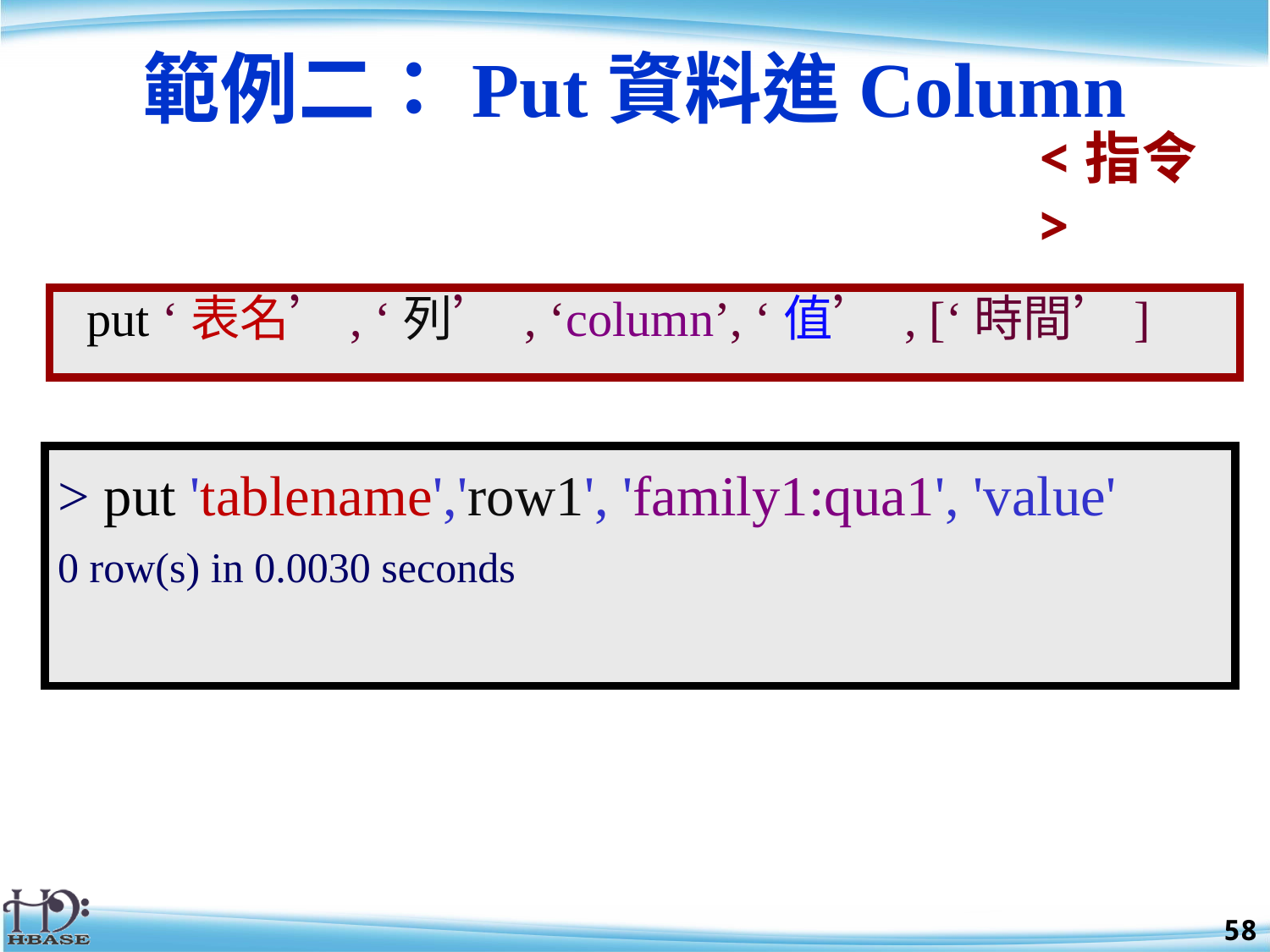

# 範例二：Put資料進Column
<指令>
  put ‘表名’, ‘列’ , ‘column’, ‘值’ , [‘時間’]
> put 'tablename','row1', 'family1:qua1', 'value'
0 row(s) in 0.0030 seconds
58